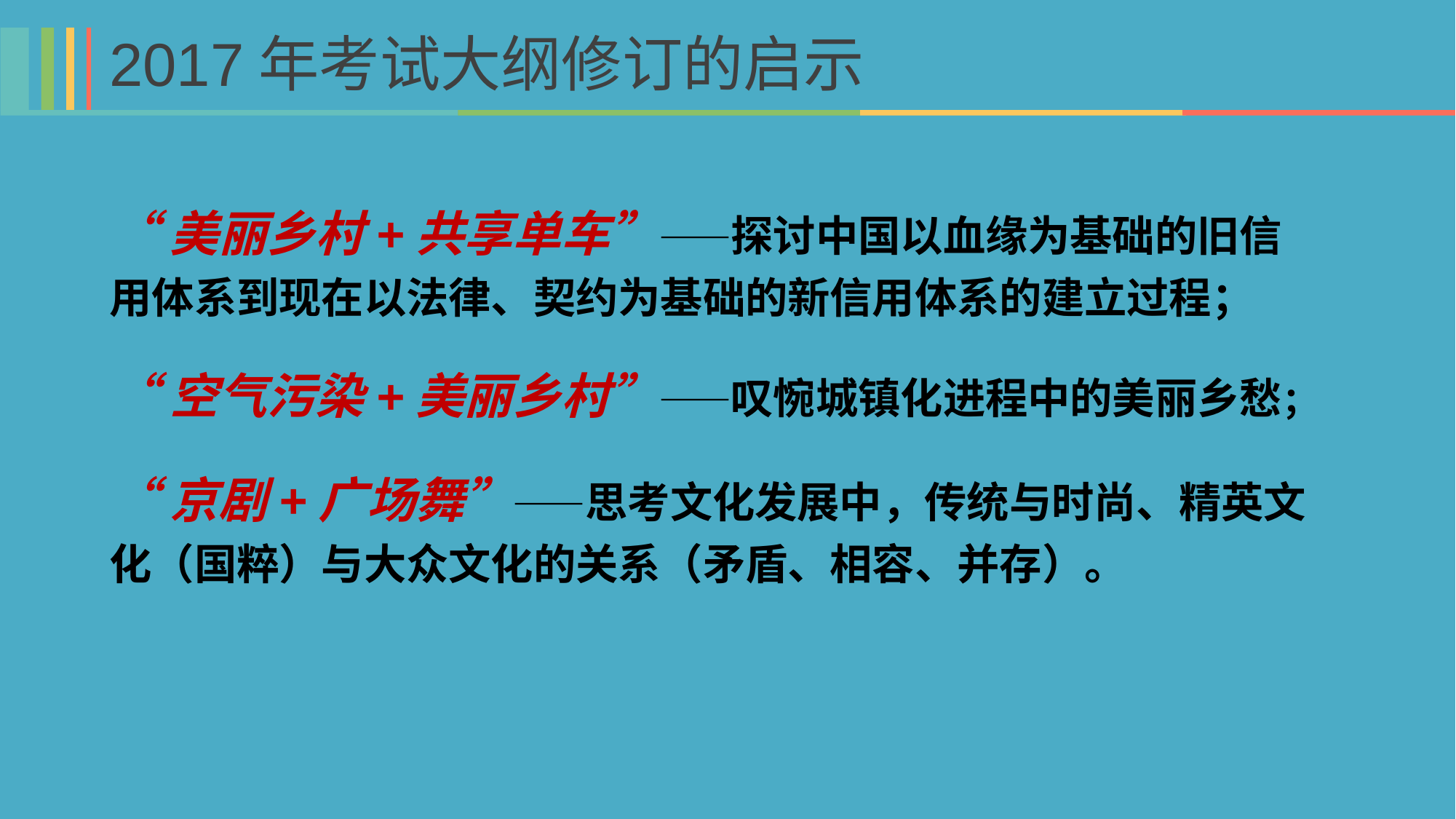

2017年考试大纲修订的启示

“美丽乡村+共享单车”——探讨中国以血缘为基础的旧信用体系到现在以法律、契约为基础的新信用体系的建立过程；

“空气污染+美丽乡村”——叹惋城镇化进程中的美丽乡愁；

“京剧+广场舞”——思考文化发展中，传统与时尚、精英文化（国粹）与大众文化的关系（矛盾、相容、并存）。